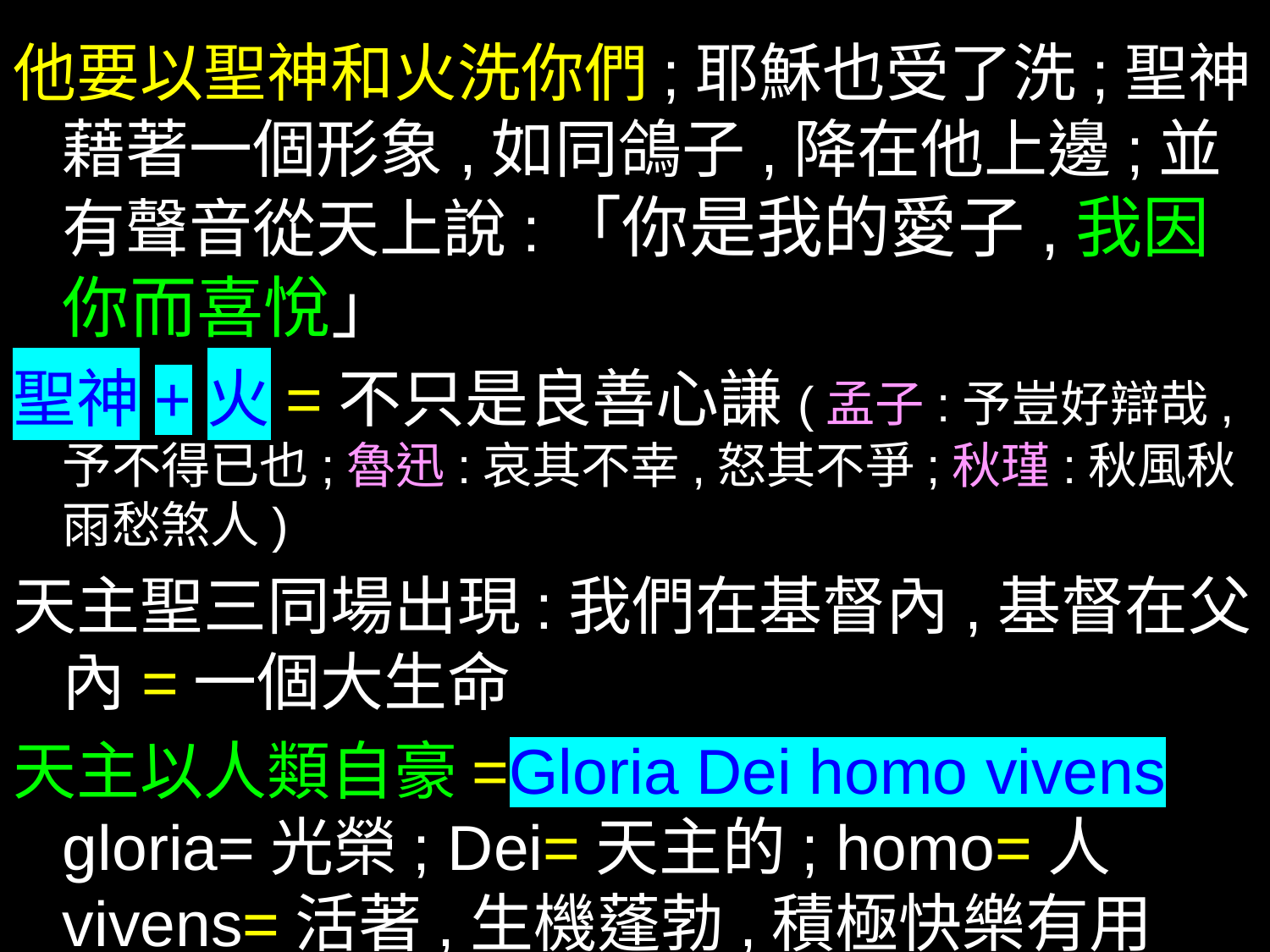

他要以聖神和火洗你們;耶穌也受了洗;聖神藉著一個形象,如同鴿子,降在他上邊;並有聲音從天上說:「你是我的愛子,我因你而喜悅」
聖神+火=不只是良善心謙(孟子:予豈好辯哉,予不得已也;魯迅:哀其不幸,怒其不爭;秋瑾:秋風秋雨愁煞人)
天主聖三同場出現:我們在基督內,基督在父內=一個大生命
天主以人類自豪=Gloria Dei homo vivens
gloria=光榮; Dei=天主的; homo=人
vivens=活著,生機蓬勃,積極快樂有用